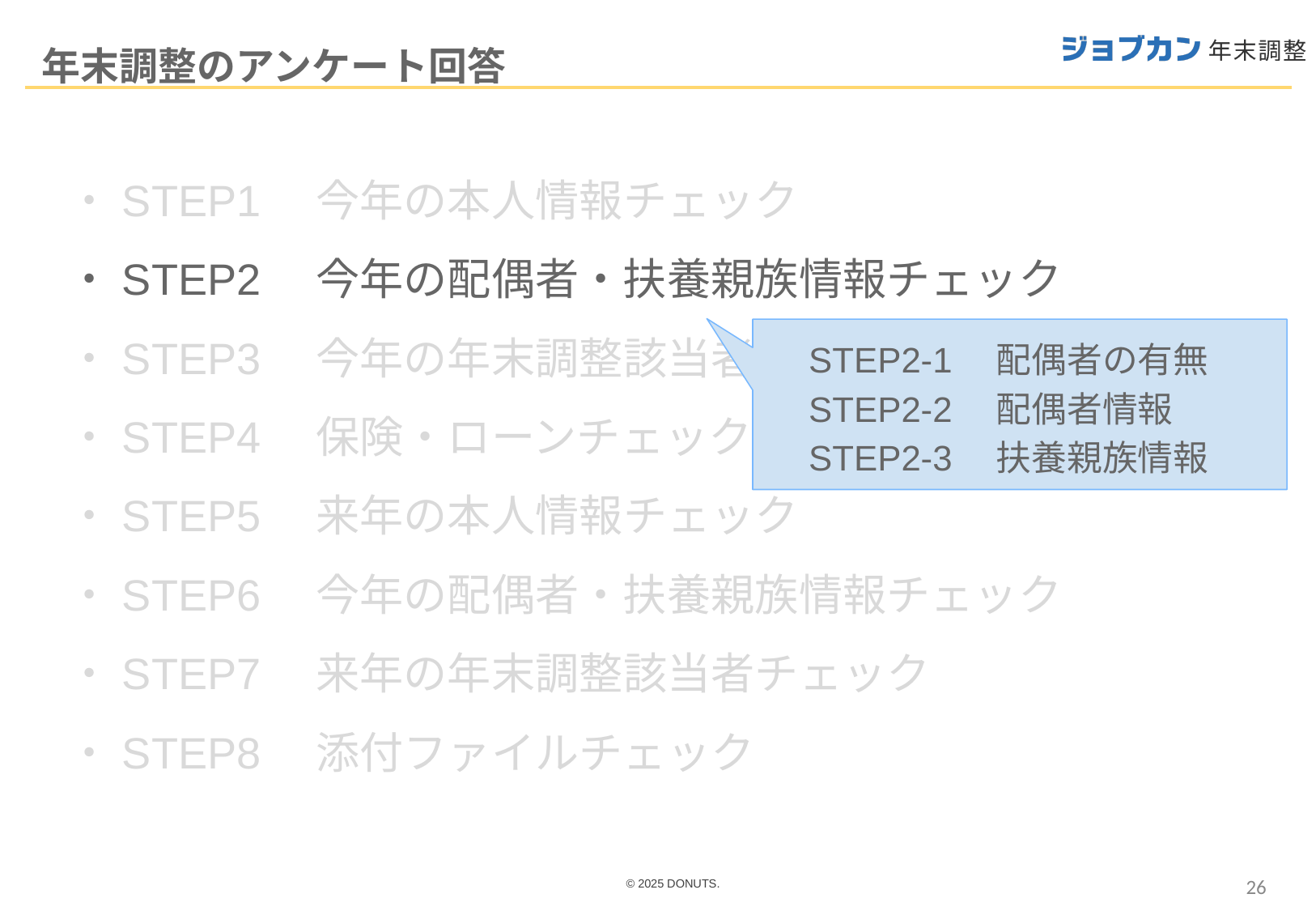

年末調整のアンケート回答
・STEP1　今年の本人情報チェック
・STEP2　今年の配偶者・扶養親族情報チェック
・STEP3　今年の年末調整該当者チェック
・STEP4　保険・ローンチェック
・STEP5　来年の本人情報チェック
・STEP6　今年の配偶者・扶養親族情報チェック
・STEP7　来年の年末調整該当者チェック
・STEP8　添付ファイルチェック
　STEP2-1　配偶者の有無
　STEP2-2　配偶者情報
　STEP2-3　扶養親族情報

26